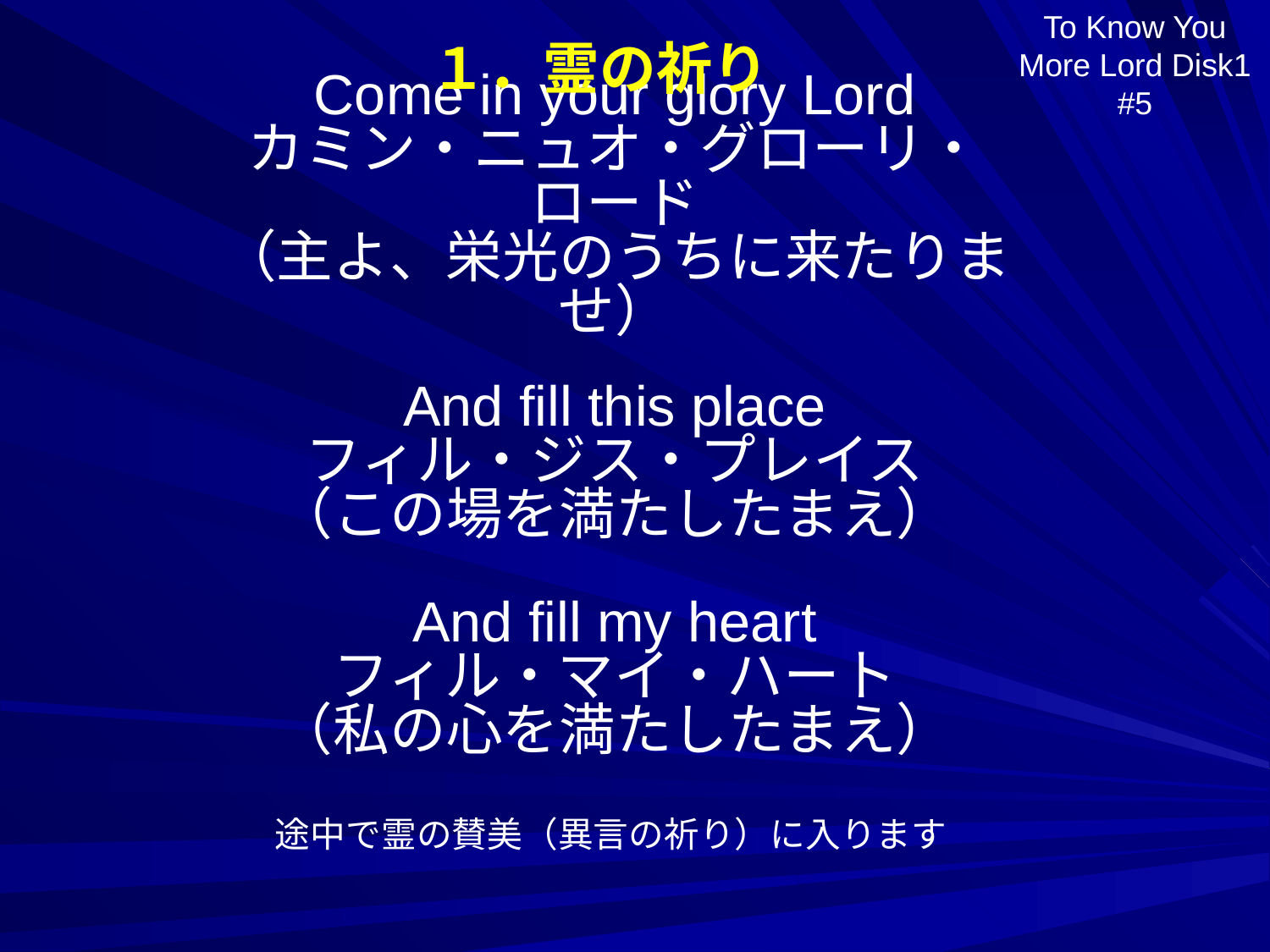

To Know You More Lord Disk1 #5
１．霊の祈り

Come in your glory Lord
カミン・ニュオ・グローリ・ロード
（主よ、栄光のうちに来たりませ）

And fill this place
フィル・ジス・プレイス
（この場を満たしたまえ）

And fill my heart
フィル・マイ・ハート
（私の心を満たしたまえ）

途中で霊の賛美（異言の祈り）に入ります